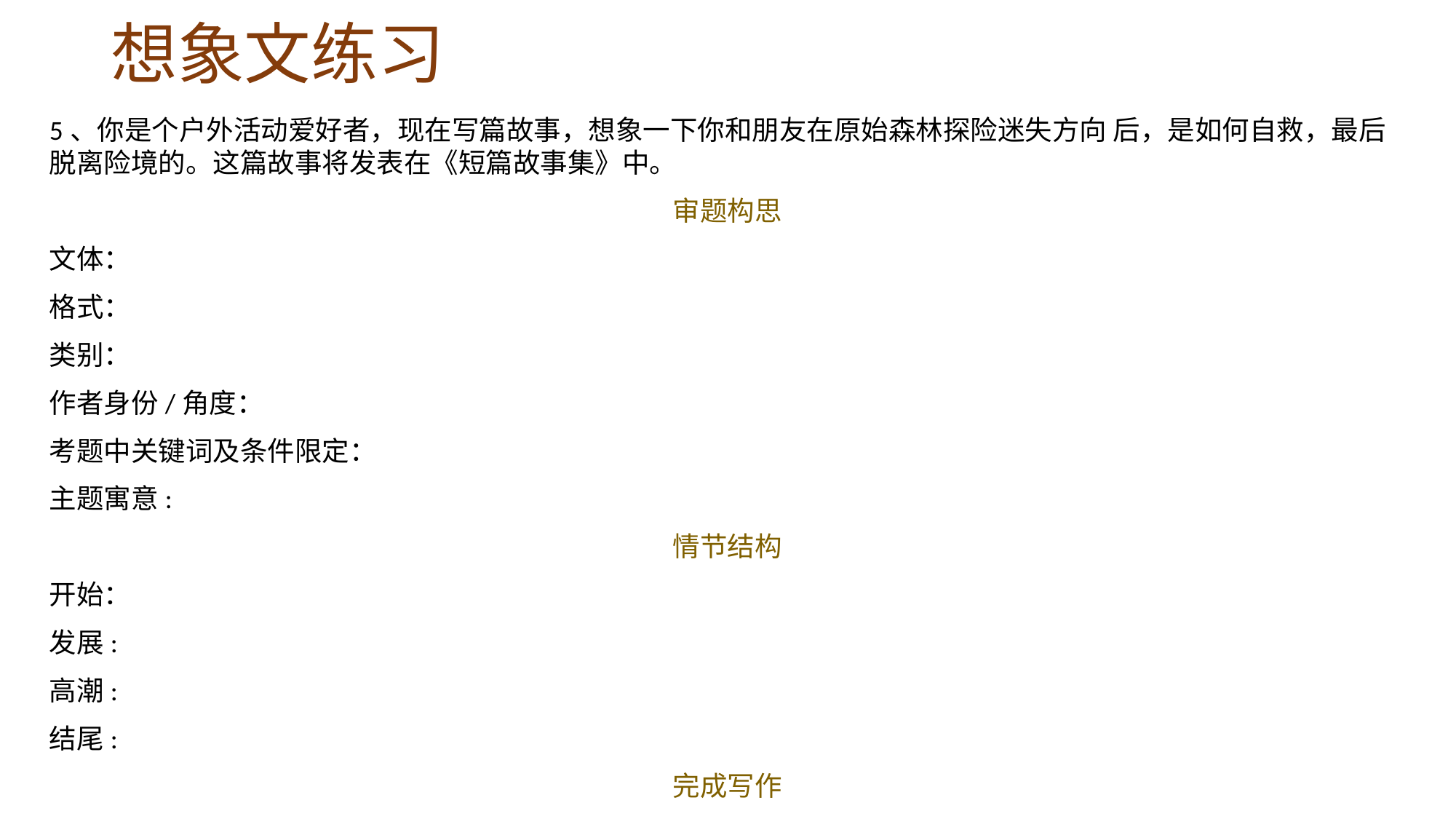

# 想象文练习
5、你是个户外活动爱好者，现在写篇故事，想象一下你和朋友在原始森林探险迷失方向 后，是如何自救，最后脱离险境的。这篇故事将发表在《短篇故事集》中。
审题构思
文体：
格式：
类别：
作者身份/角度：
考题中关键词及条件限定：
主题寓意:
情节结构
开始：
发展:
高潮:
结尾:
完成写作